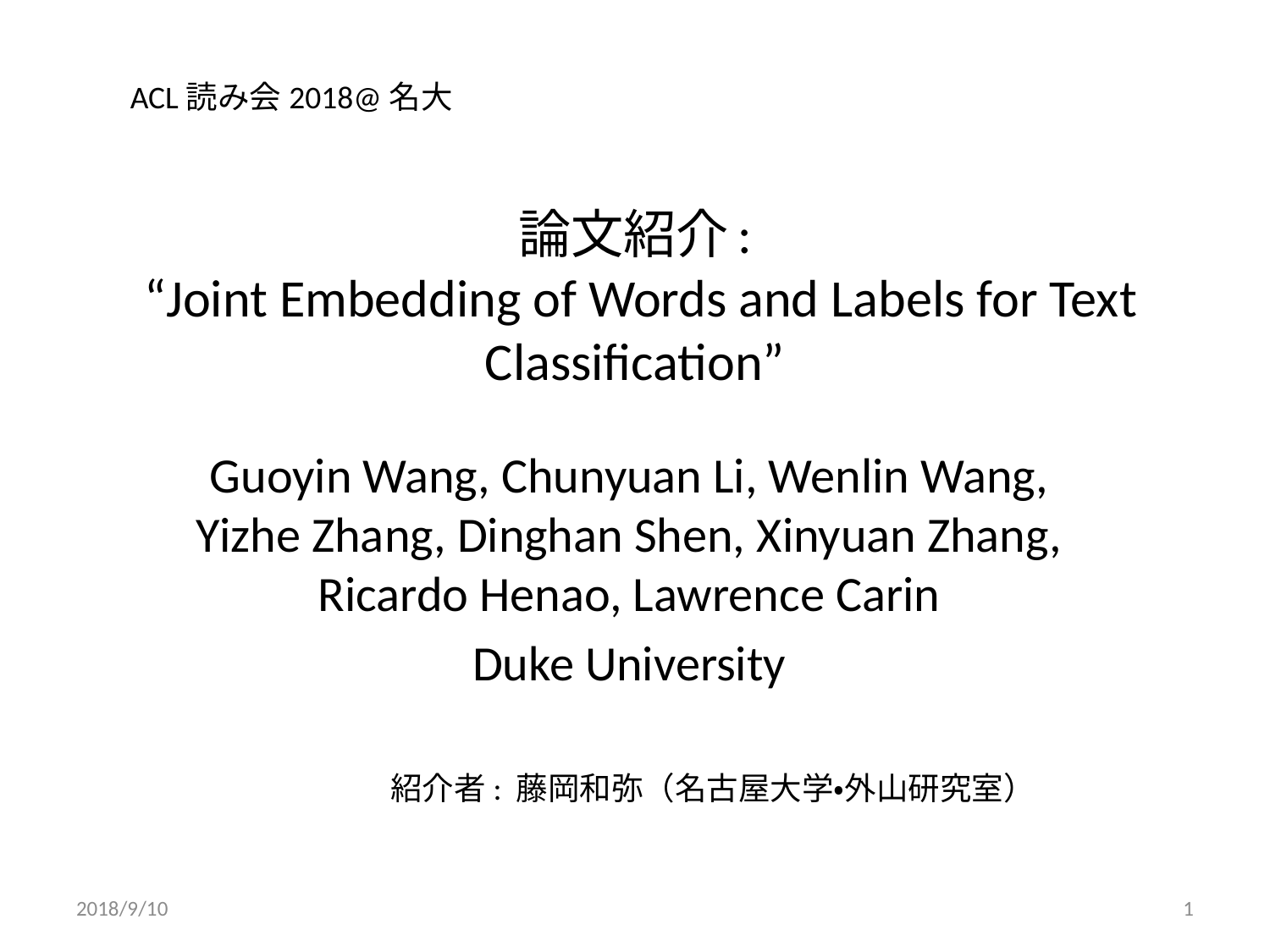

ACL読み会2018@名大
# 論文紹介: “Joint Embedding of Words and Labels for Text Classification”
Guoyin Wang, Chunyuan Li, Wenlin Wang, Yizhe Zhang, Dinghan Shen, Xinyuan Zhang, Ricardo Henao, Lawrence Carin
Duke University
紹介者: 藤岡和弥（名古屋大学・外山研究室）
2018/9/10
1